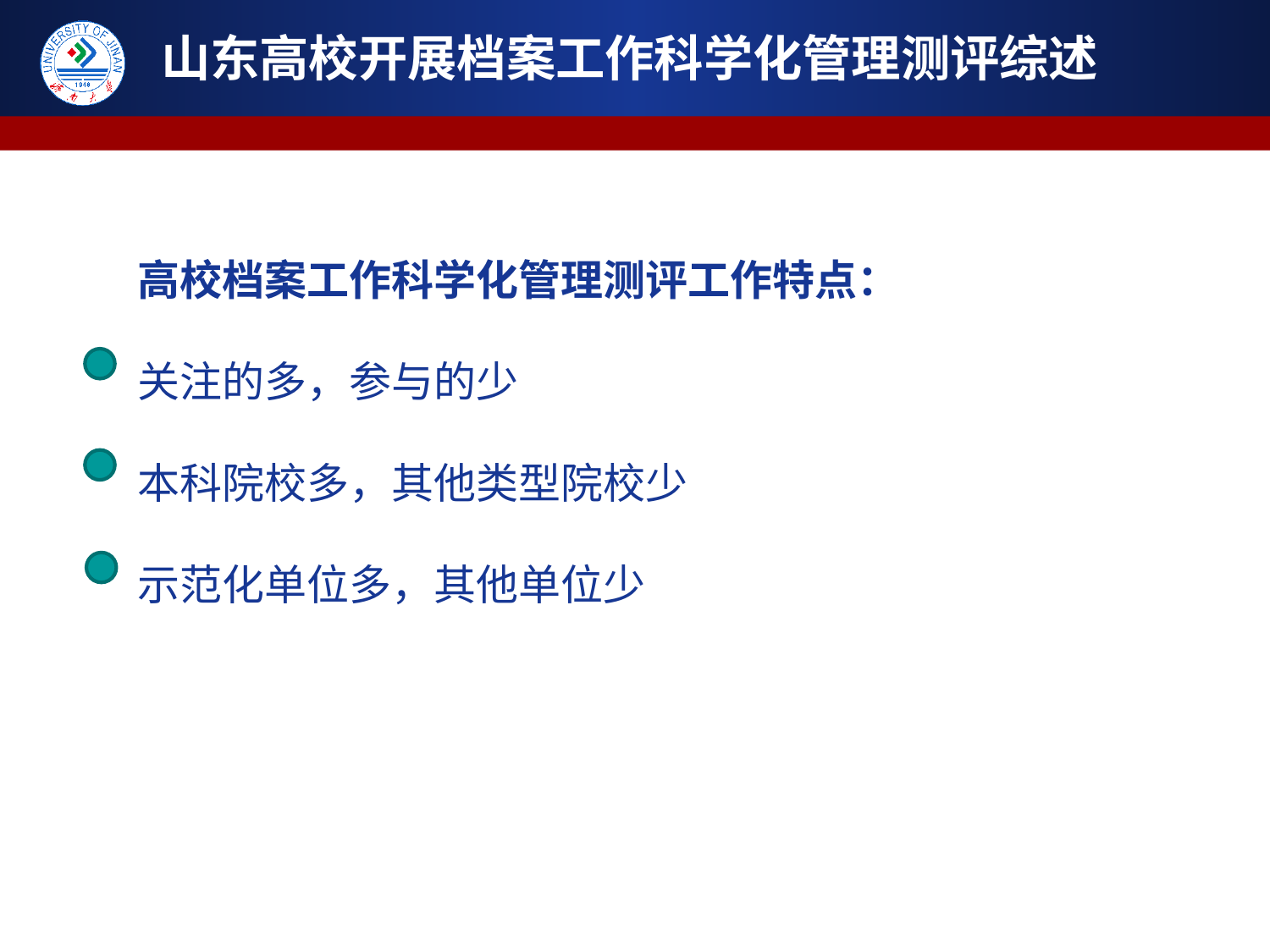

高校档案工作科学化管理测评工作特点：
关注的多，参与的少
本科院校多，其他类型院校少
示范化单位多，其他单位少